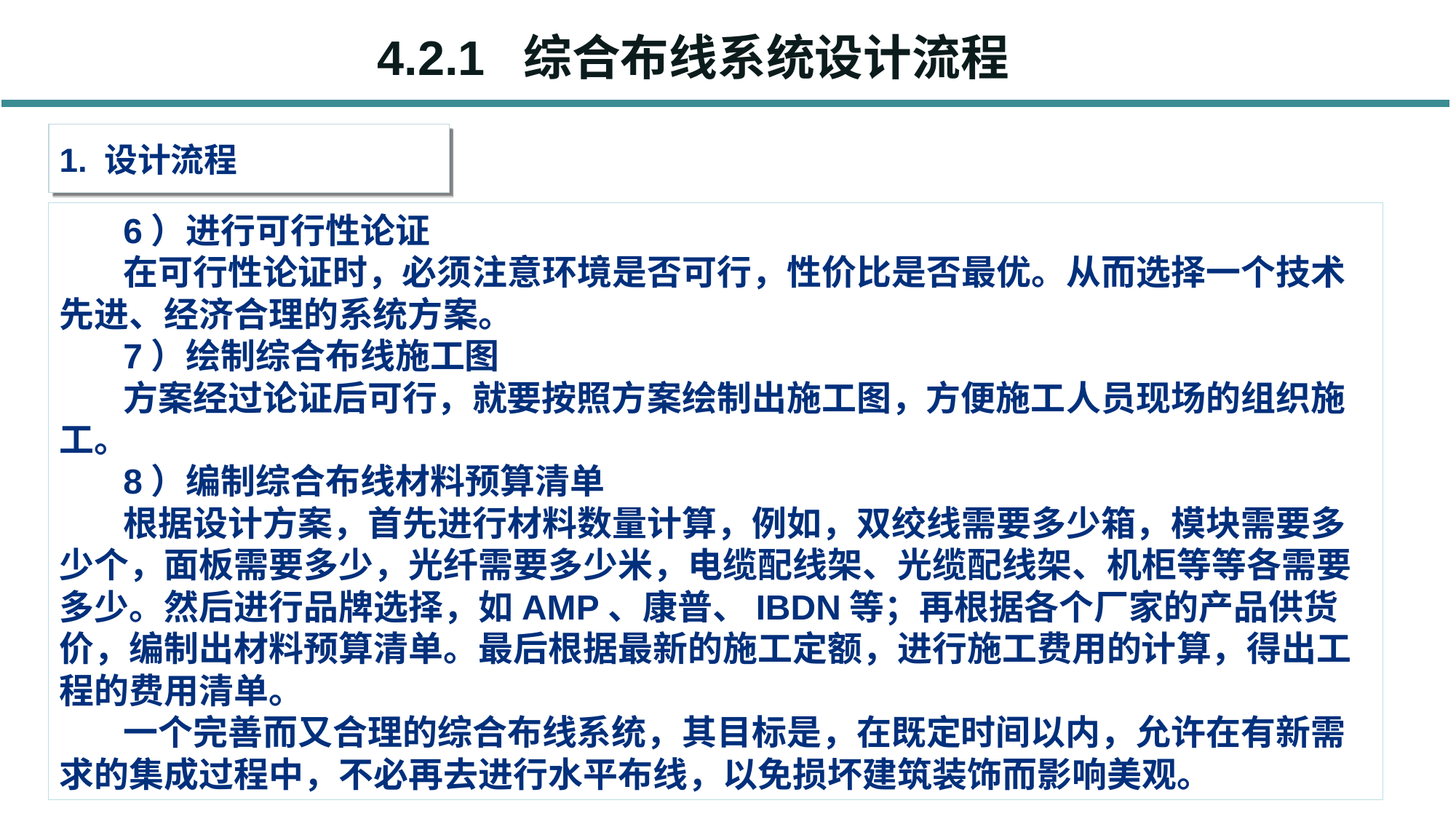

4.2.1  综合布线系统设计流程
1. 设计流程
6）进行可行性论证
在可行性论证时，必须注意环境是否可行，性价比是否最优。从而选择一个技术先进、经济合理的系统方案。
7）绘制综合布线施工图
方案经过论证后可行，就要按照方案绘制出施工图，方便施工人员现场的组织施工。
8）编制综合布线材料预算清单
根据设计方案，首先进行材料数量计算，例如，双绞线需要多少箱，模块需要多少个，面板需要多少，光纤需要多少米，电缆配线架、光缆配线架、机柜等等各需要多少。然后进行品牌选择，如AMP、康普、IBDN等；再根据各个厂家的产品供货价，编制出材料预算清单。最后根据最新的施工定额，进行施工费用的计算，得出工程的费用清单。
一个完善而又合理的综合布线系统，其目标是，在既定时间以内，允许在有新需求的集成过程中，不必再去进行水平布线，以免损坏建筑装饰而影响美观。